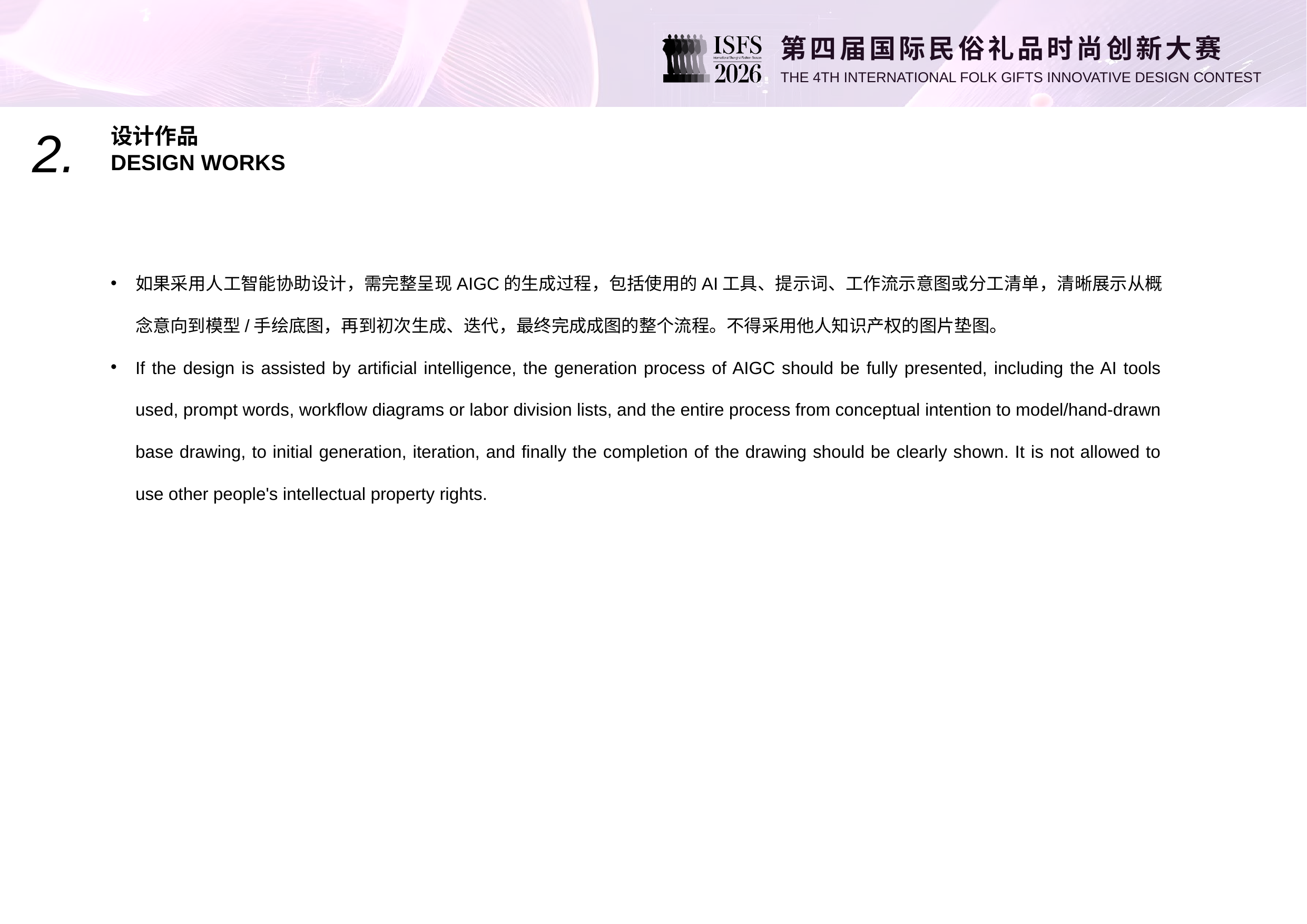

2.
设计作品
DESIGN WORKS
如果采用人工智能协助设计，需完整呈现AIGC的生成过程，包括使用的AI工具、提示词、工作流示意图或分工清单，清晰展示从概念意向到模型/手绘底图，再到初次生成、迭代，最终完成成图的整个流程。不得采用他人知识产权的图片垫图。
If the design is assisted by artificial intelligence, the generation process of AIGC should be fully presented, including the AI tools used, prompt words, workflow diagrams or labor division lists, and the entire process from conceptual intention to model/hand-drawn base drawing, to initial generation, iteration, and finally the completion of the drawing should be clearly shown. It is not allowed to use other people's intellectual property rights.